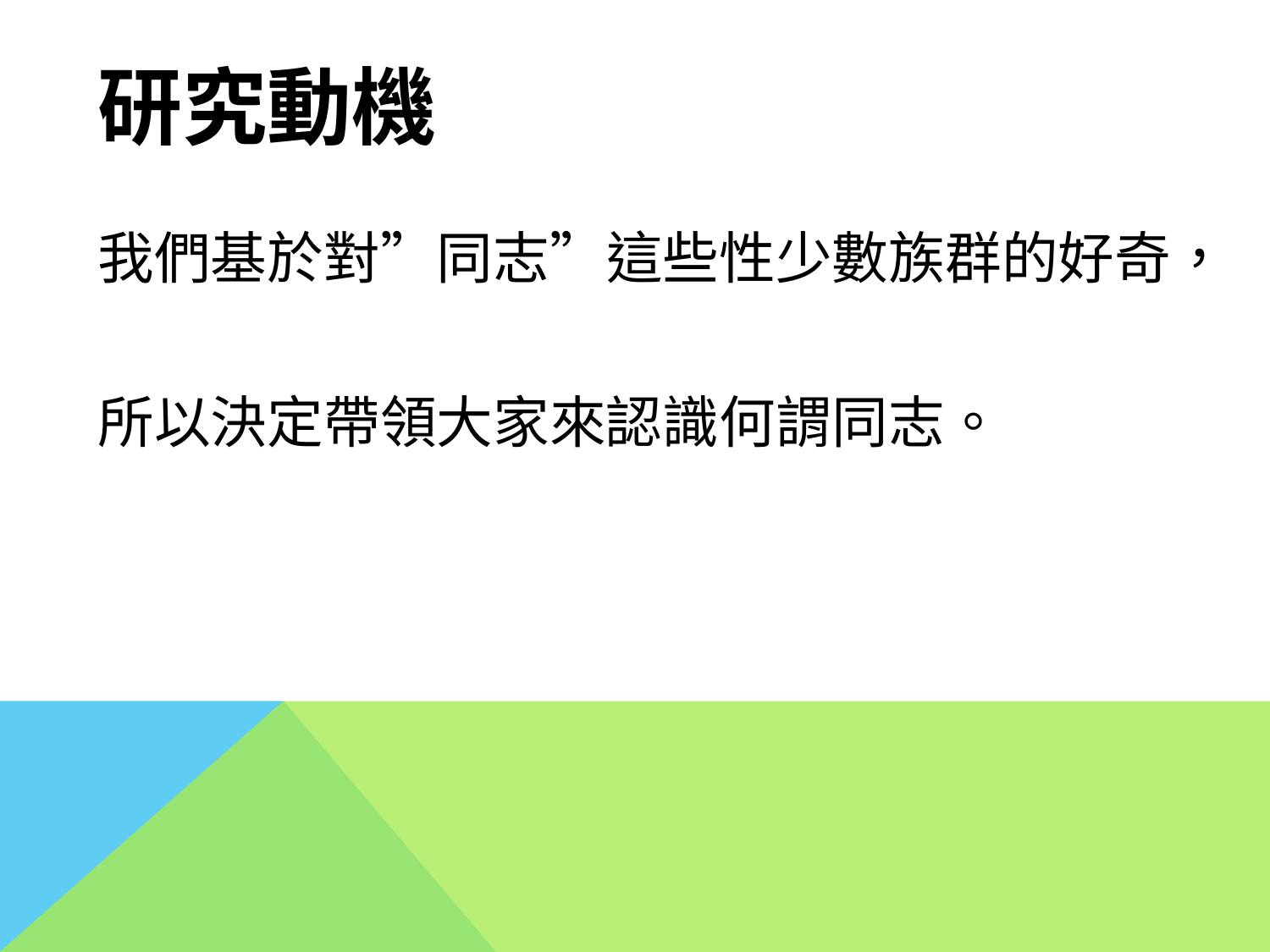

# 研究動機
我們基於對”同志”這些性少數族群的好奇，

所以決定帶領大家來認識何謂同志。